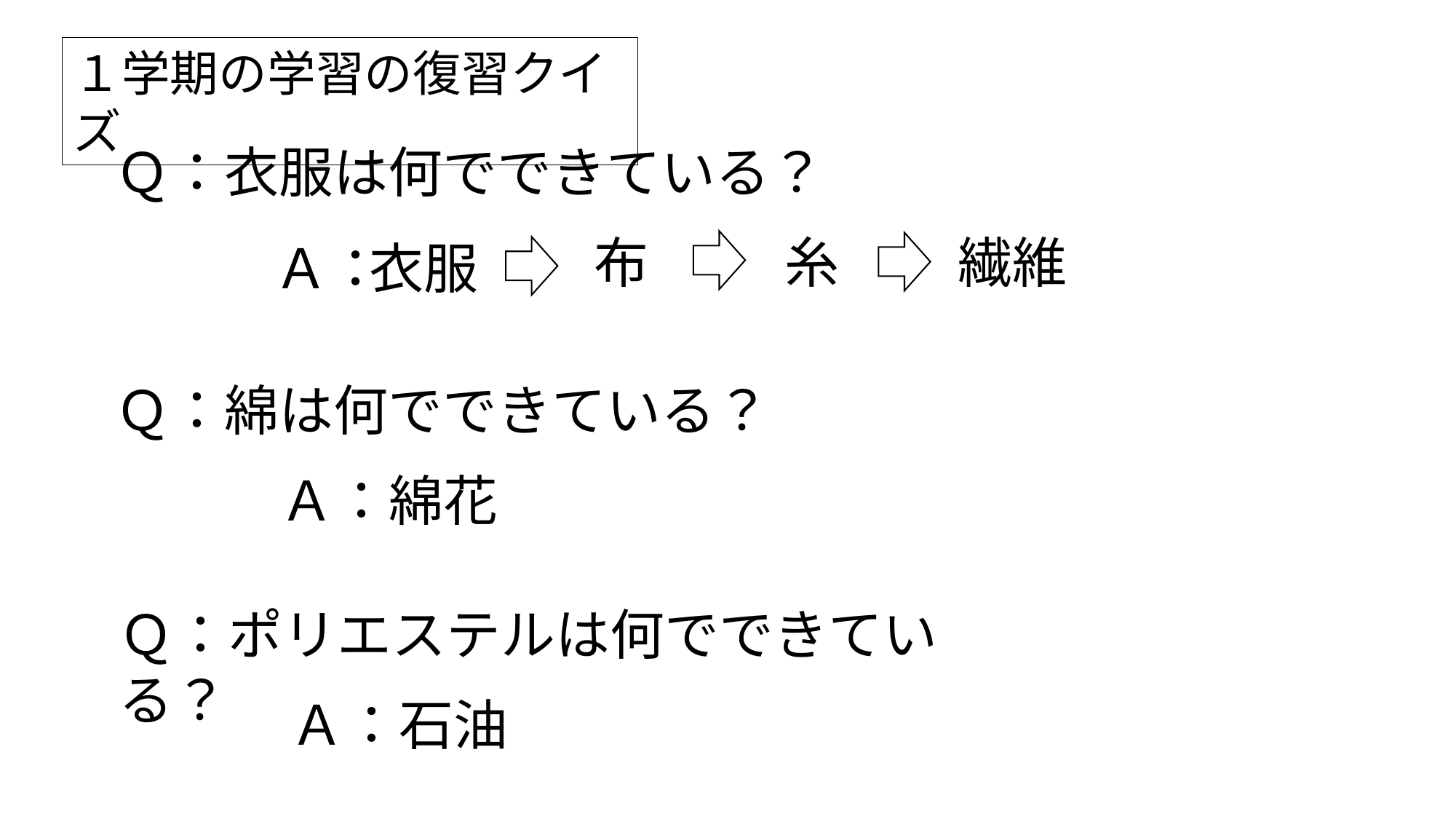

１学期の学習の復習クイズ
Ｑ：衣服は何でできている？
布
繊維
糸
Ａ：
衣服

Ｑ：綿は何でできている？
Ａ：綿花
Ｑ：ポリエステルは何でできている？
Ａ：石油